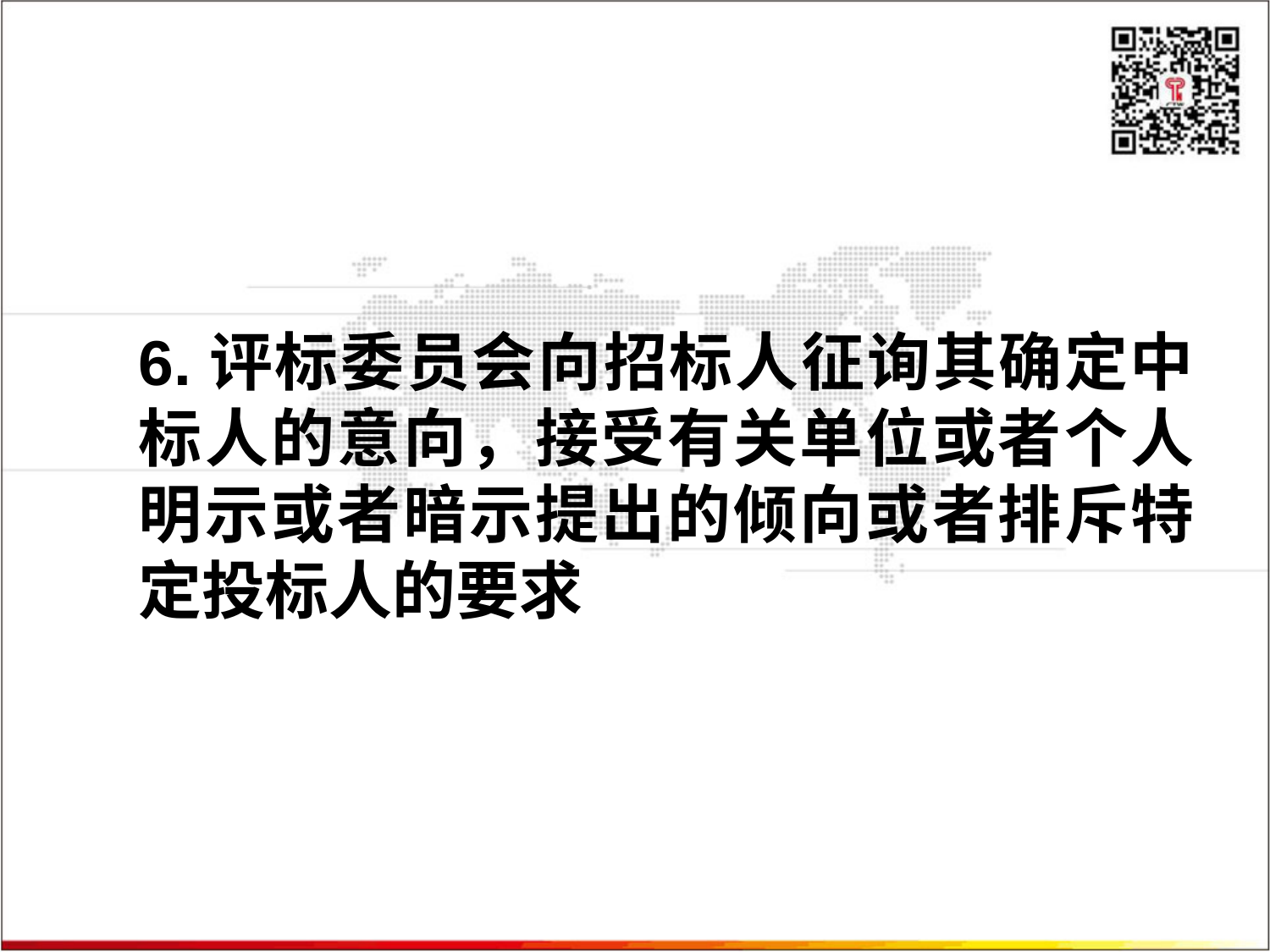

#
6.评标委员会向招标人征询其确定中标人的意向，接受有关单位或者个人明示或者暗示提出的倾向或者排斥特定投标人的要求